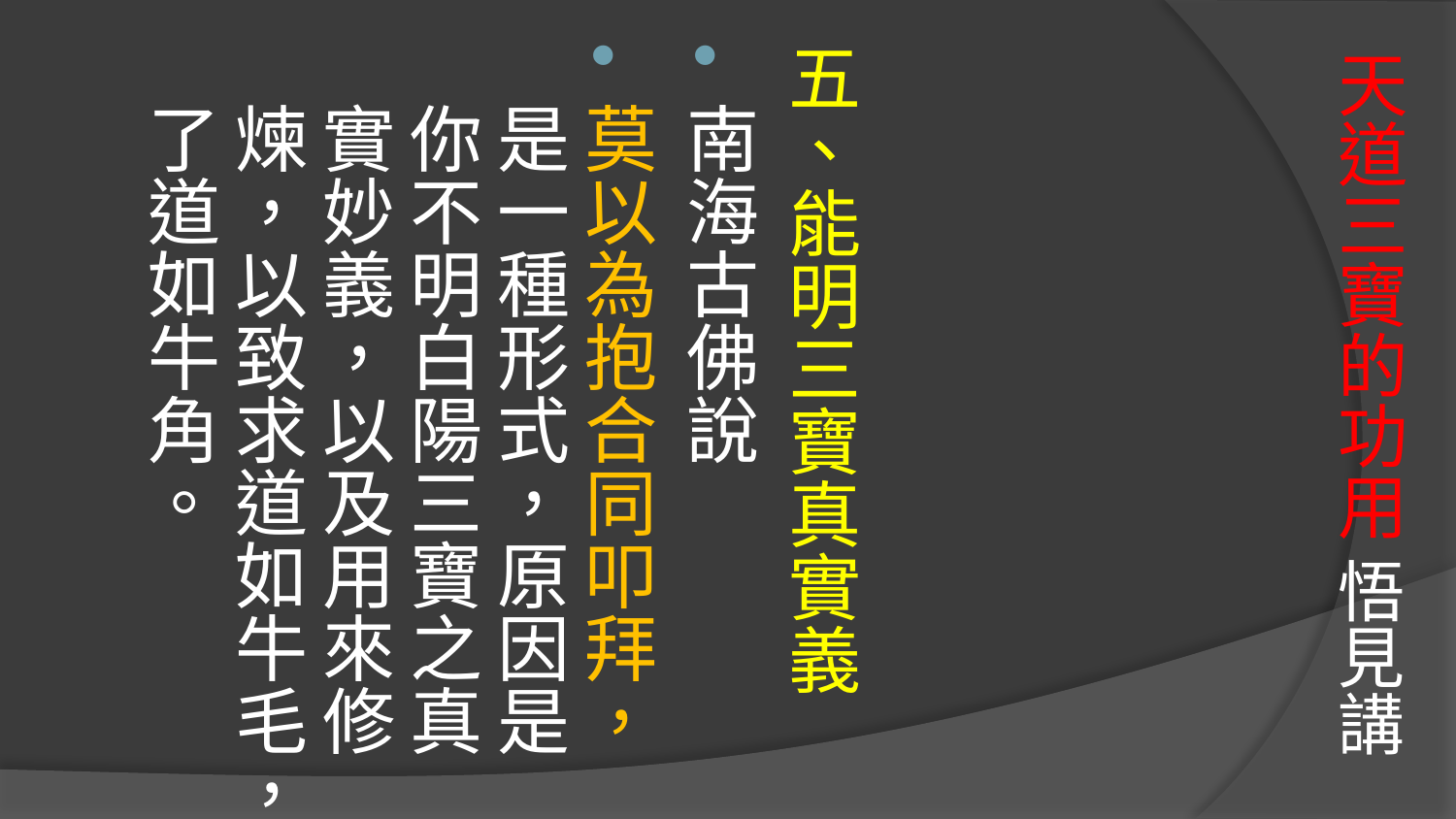

# 天道三寶的功用 悟見講
五、能明三寶真實義
南海古佛說
莫以為抱合同叩拜，是一種形式，原因是你不明白陽三寶之真實妙義，以及用來修煉，以致求道如牛毛，了道如牛角。